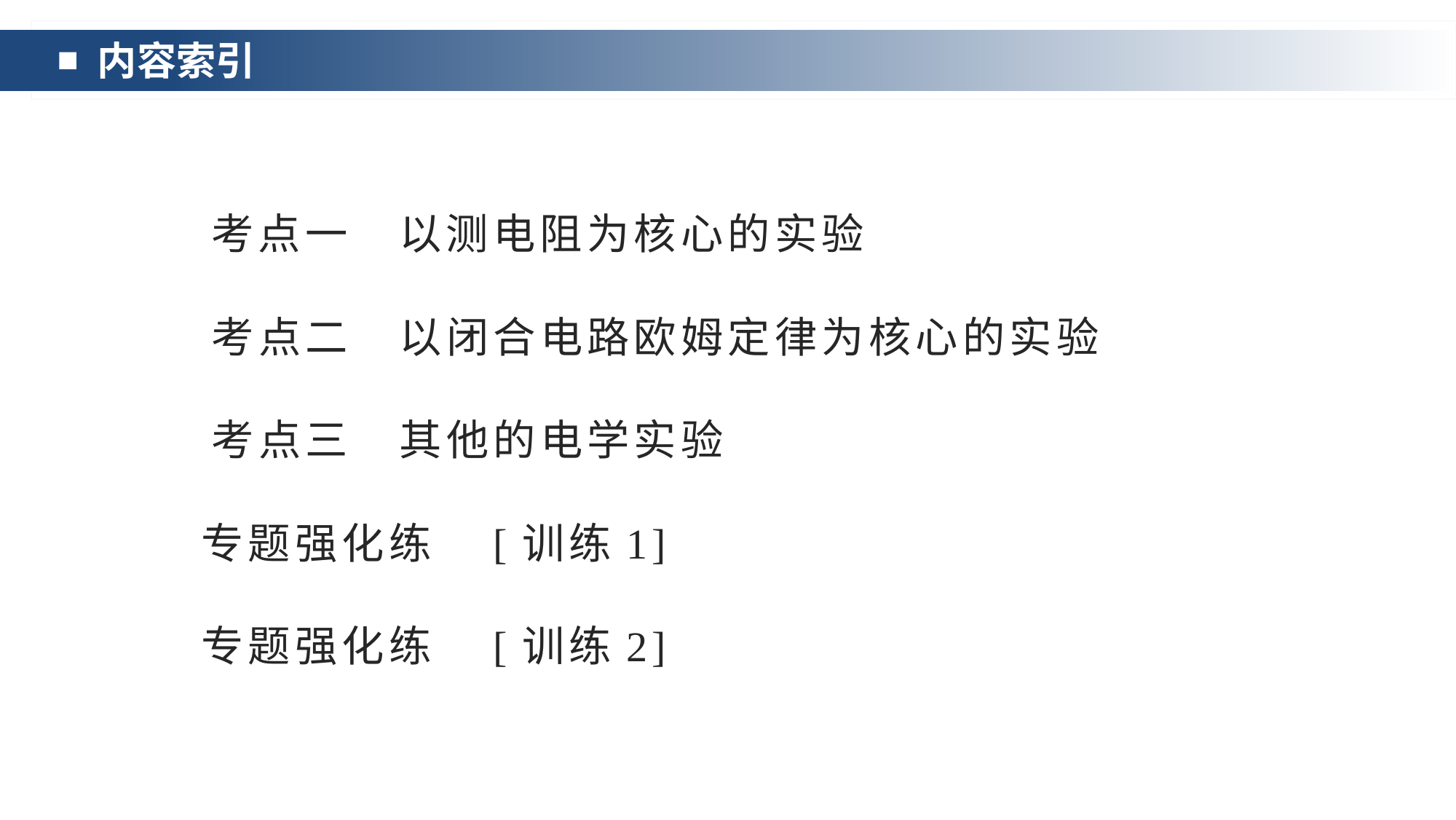

内容索引

考点一　以测电阻为核心的实验
考点二　以闭合电路欧姆定律为核心的实验
考点三　其他的电学实验
专题强化练　[训练1]
专题强化练　[训练2]